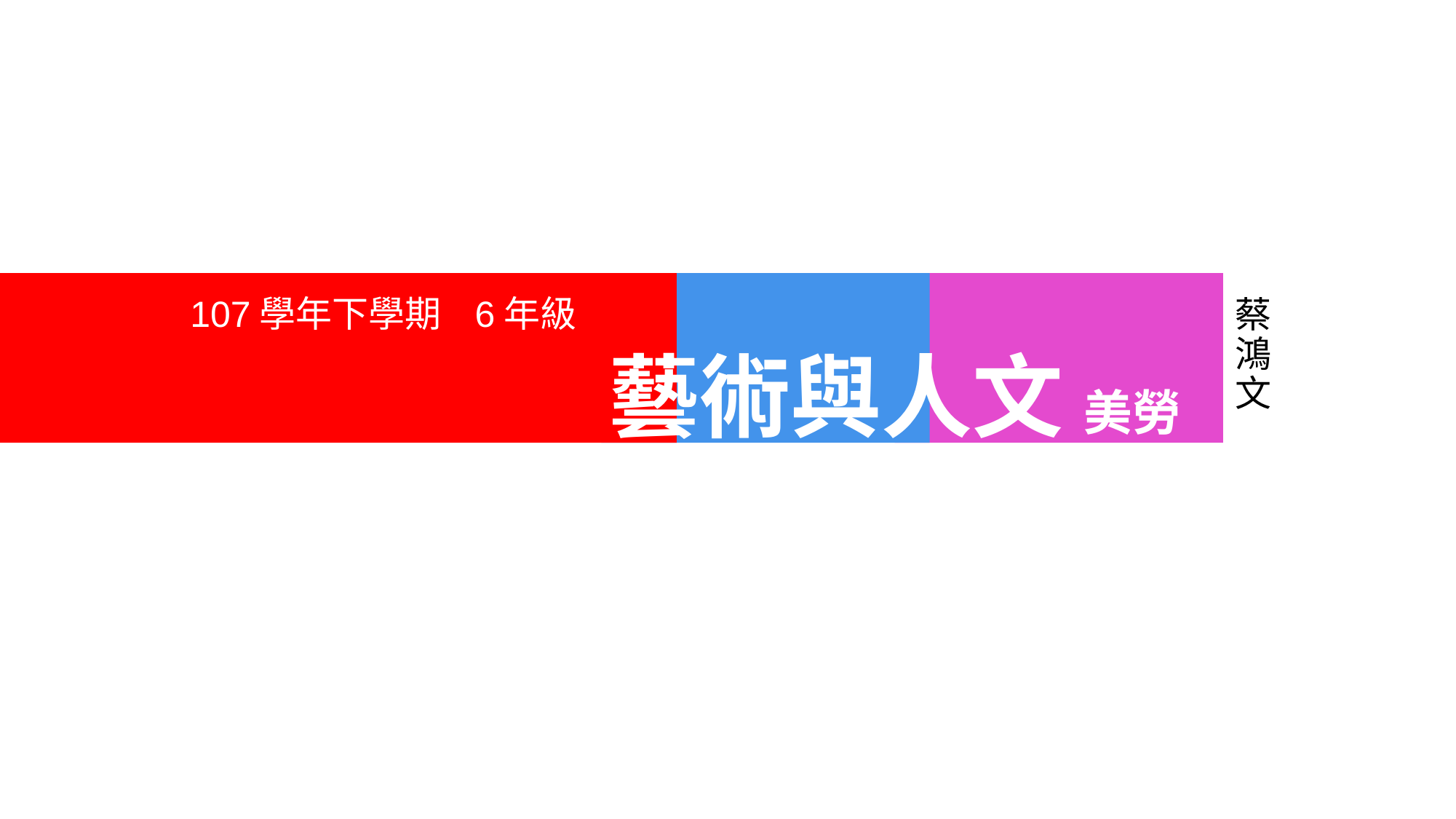

107學年下學期   6年級
蔡 鴻文
# 藝術與人文 美勞